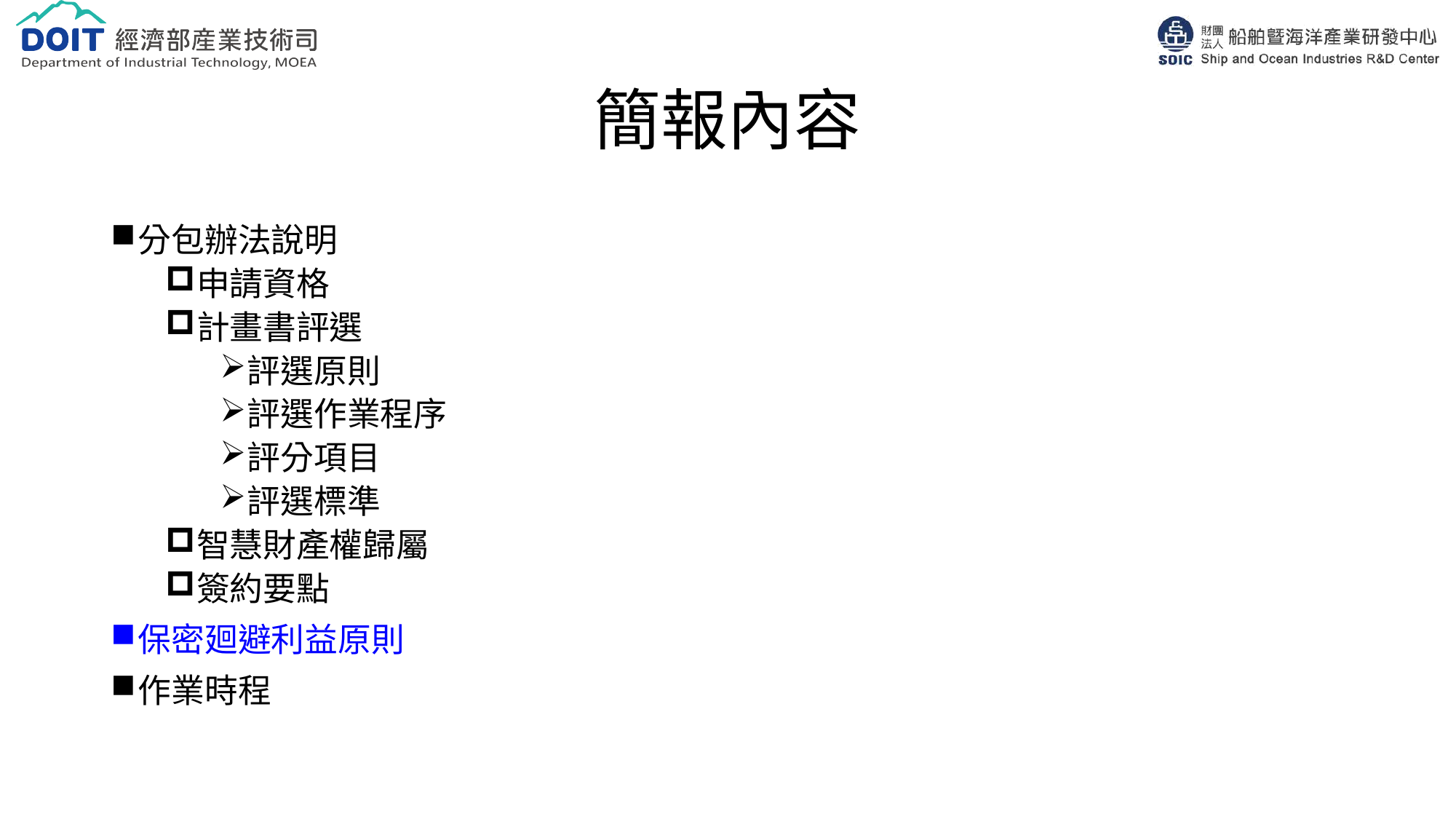

# 簡報內容
分包辦法說明
申請資格
計畫書評選
評選原則
評選作業程序
評分項目
評選標準
智慧財產權歸屬
簽約要點
保密廻避利益原則
作業時程